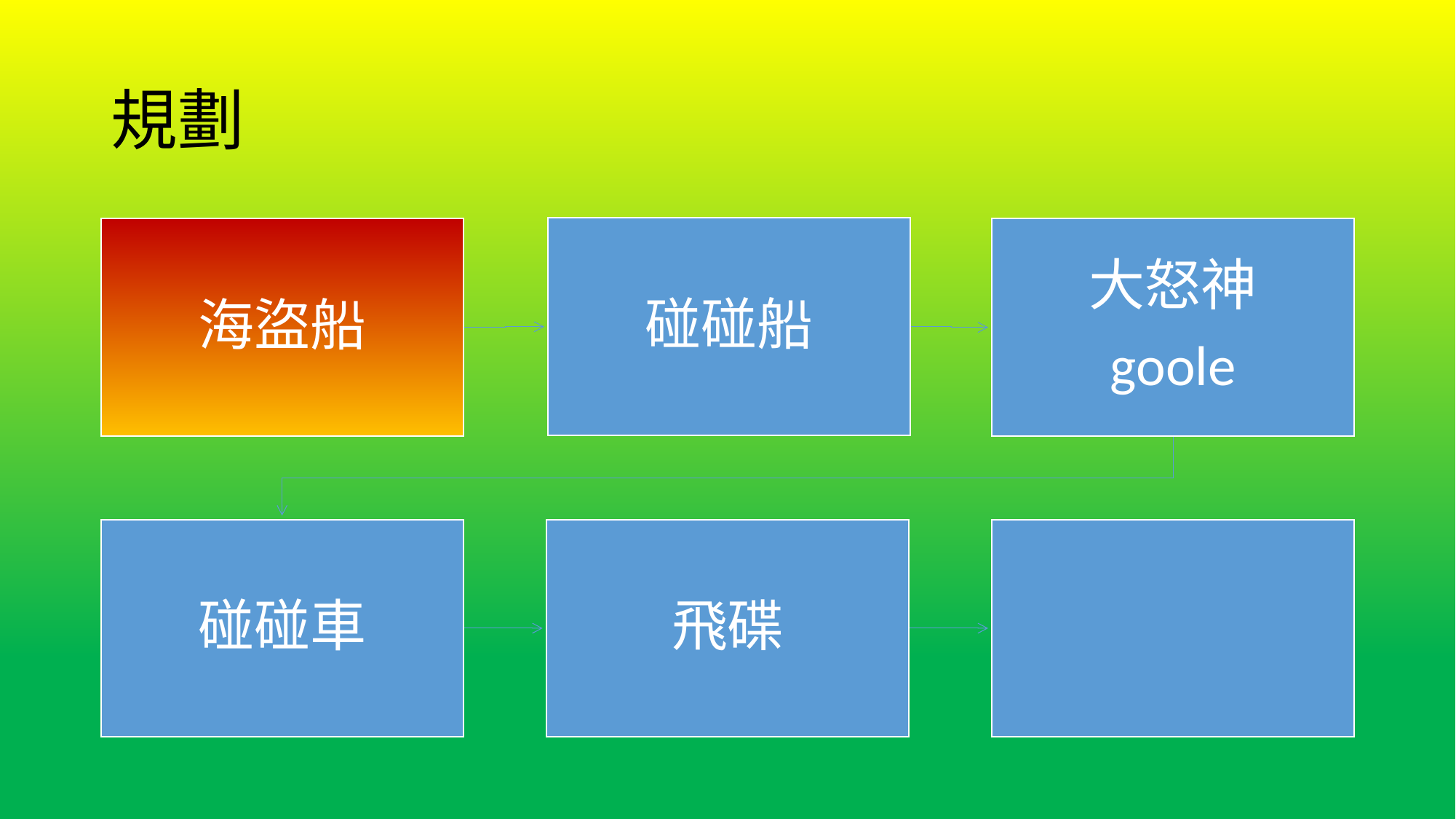

# 規劃

海盜船

碰碰船

大怒神
goole

碰碰車

飛碟